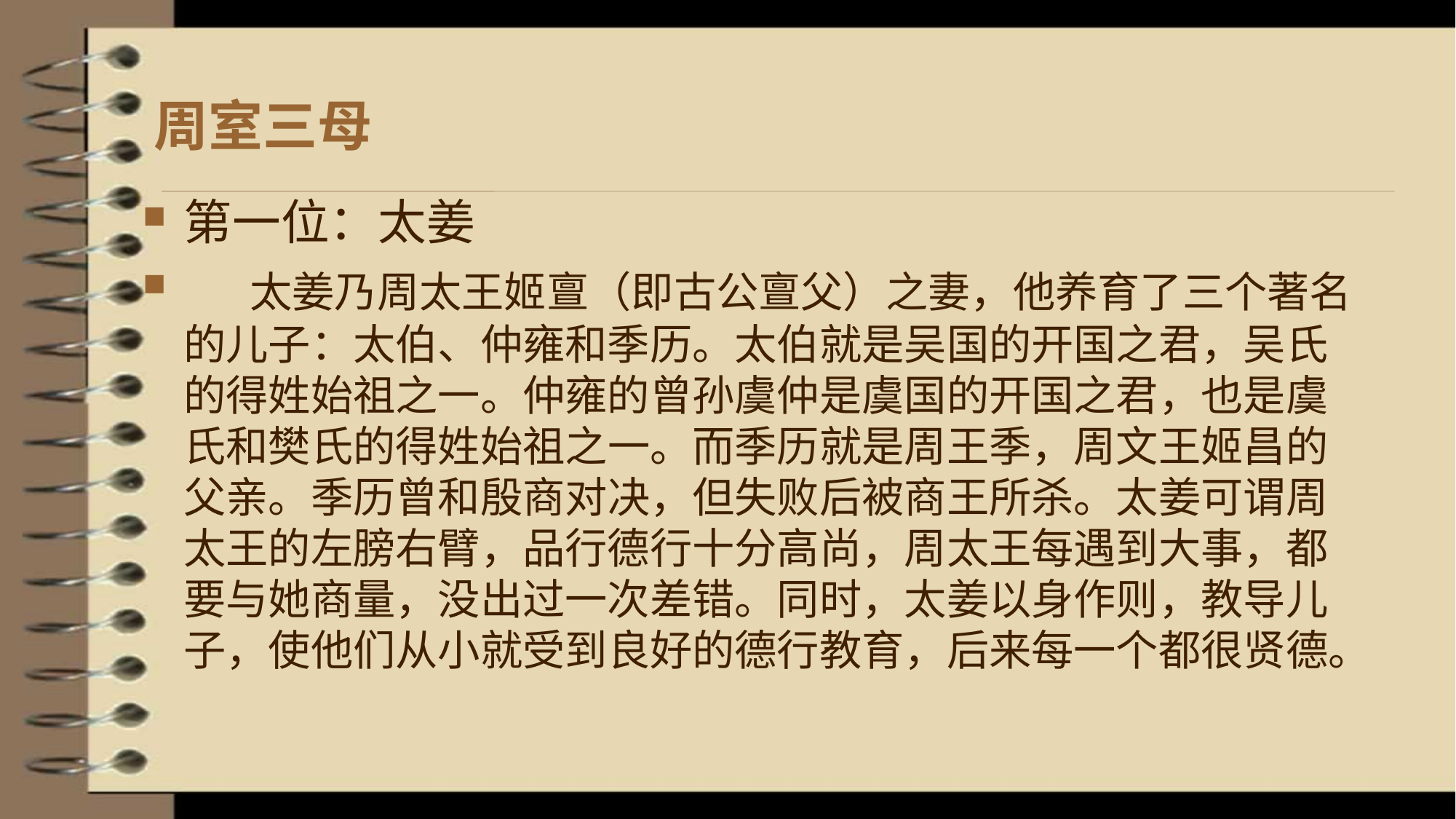

# 周室三母

第一位：太姜
     太姜乃周太王姬亶（即古公亶父）之妻，他养育了三个著名的儿子：太伯、仲雍和季历。太伯就是吴国的开国之君，吴氏的得姓始祖之一。仲雍的曾孙虞仲是虞国的开国之君，也是虞氏和樊氏的得姓始祖之一。而季历就是周王季，周文王姬昌的父亲。季历曾和殷商对决，但失败后被商王所杀。太姜可谓周太王的左膀右臂，品行德行十分高尚，周太王每遇到大事，都要与她商量，没出过一次差错。同时，太姜以身作则，教导儿子，使他们从小就受到良好的德行教育，后来每一个都很贤德。